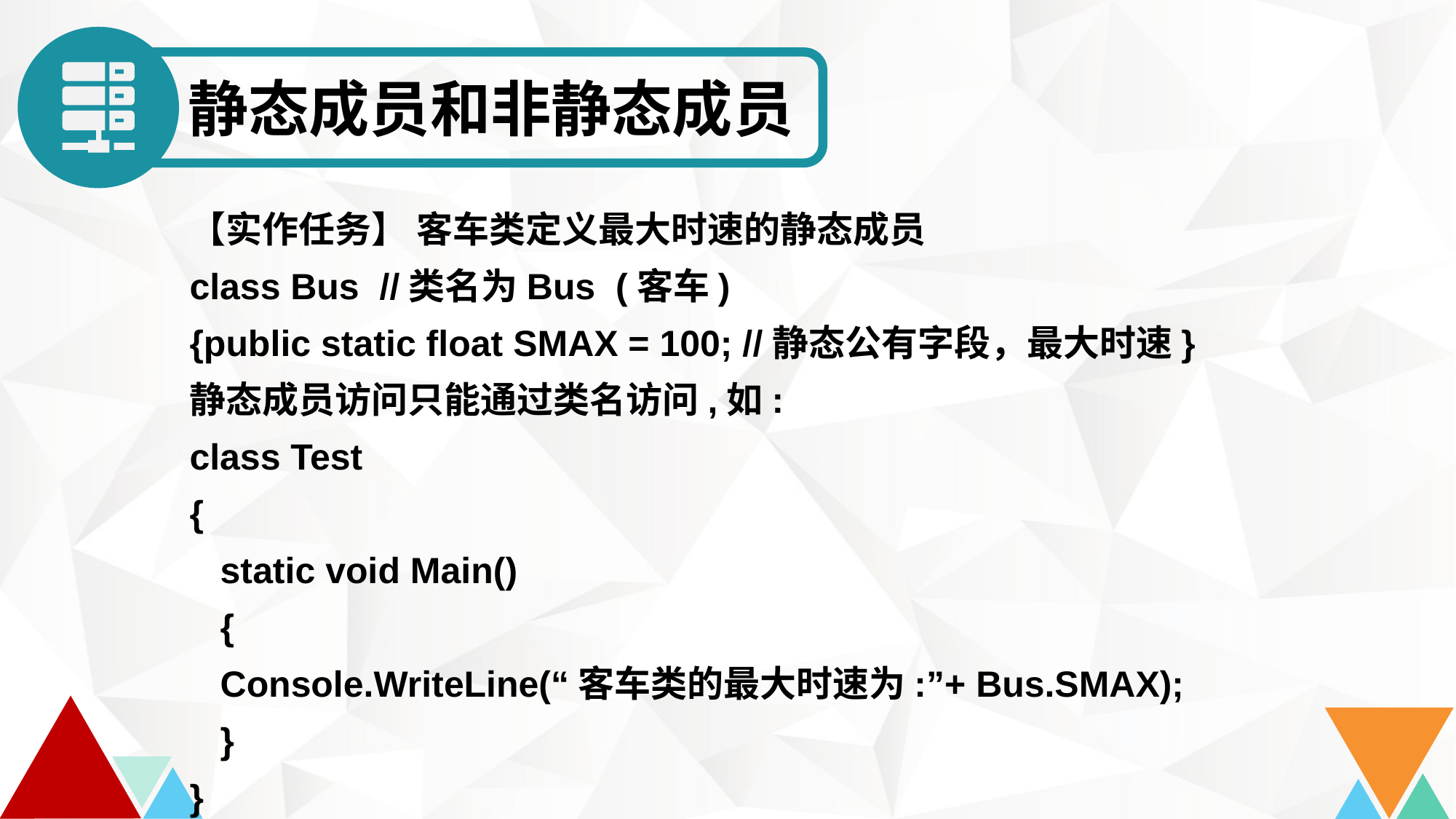

静态成员和非静态成员
【实作任务】 客车类定义最大时速的静态成员
class Bus  //类名为Bus  (客车)
{public static float SMAX = 100; //静态公有字段，最大时速}
静态成员访问只能通过类名访问,如:
class Test
{
   static void Main()
   {
   Console.WriteLine(“客车类的最大时速为:”+ Bus.SMAX);
   }
}